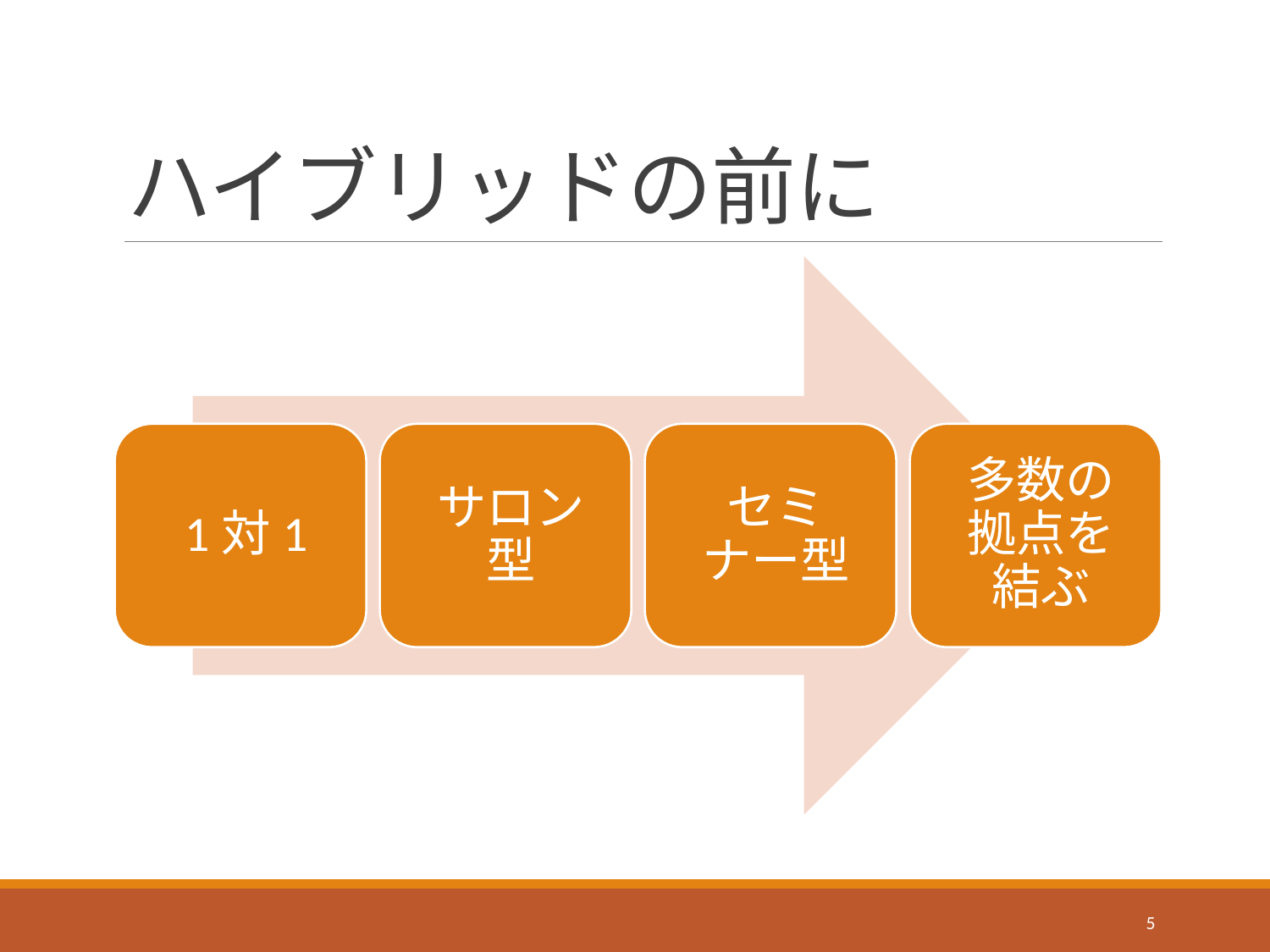

# ハイブリッドの前に
1対1
サロン型
セミナー型
多数の拠点を結ぶ
5